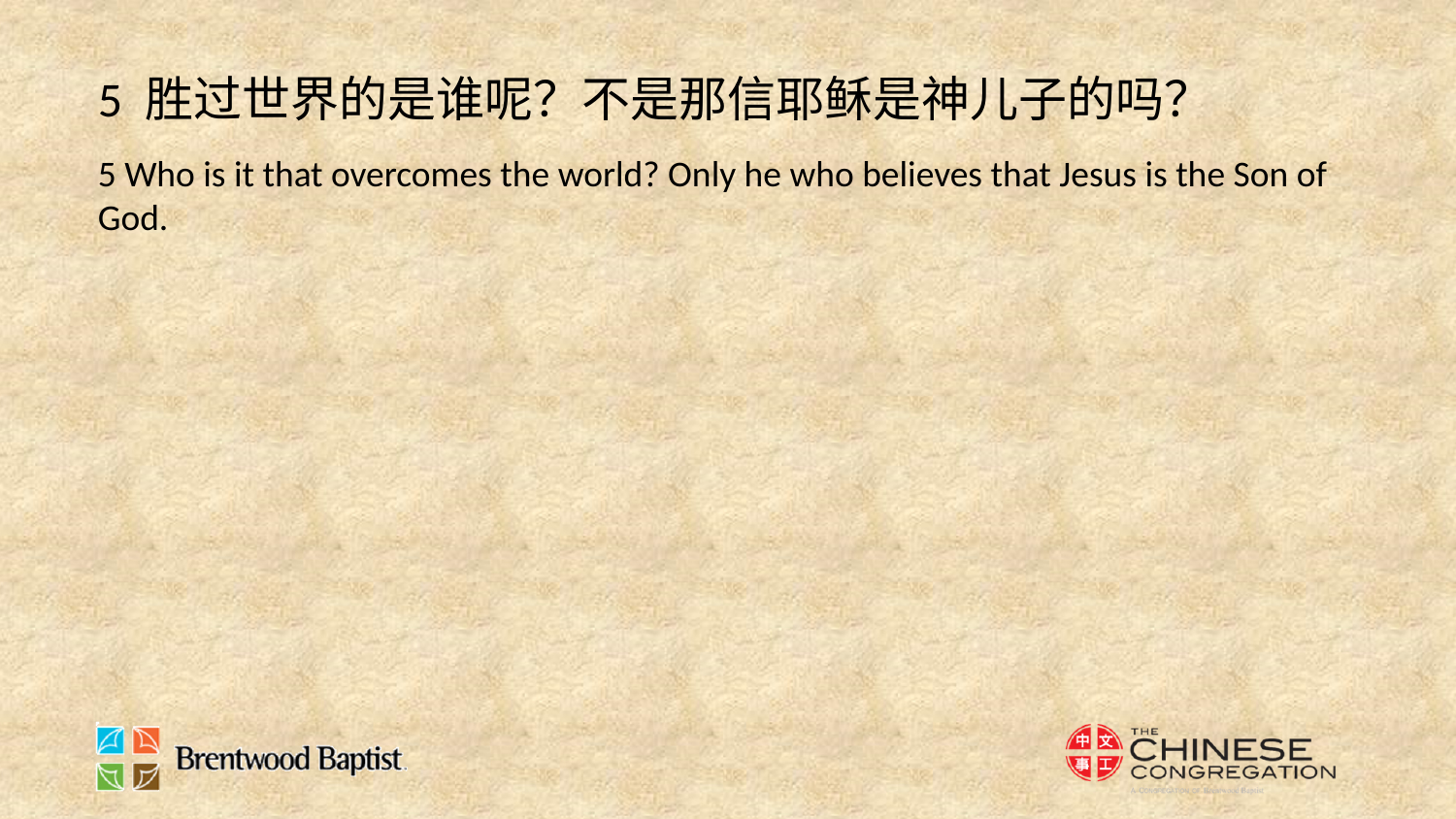

5 胜过世界的是谁呢？不是那信耶稣是神儿子的吗？

5 Who is it that overcomes the world? Only he who believes that Jesus is the Son of God.